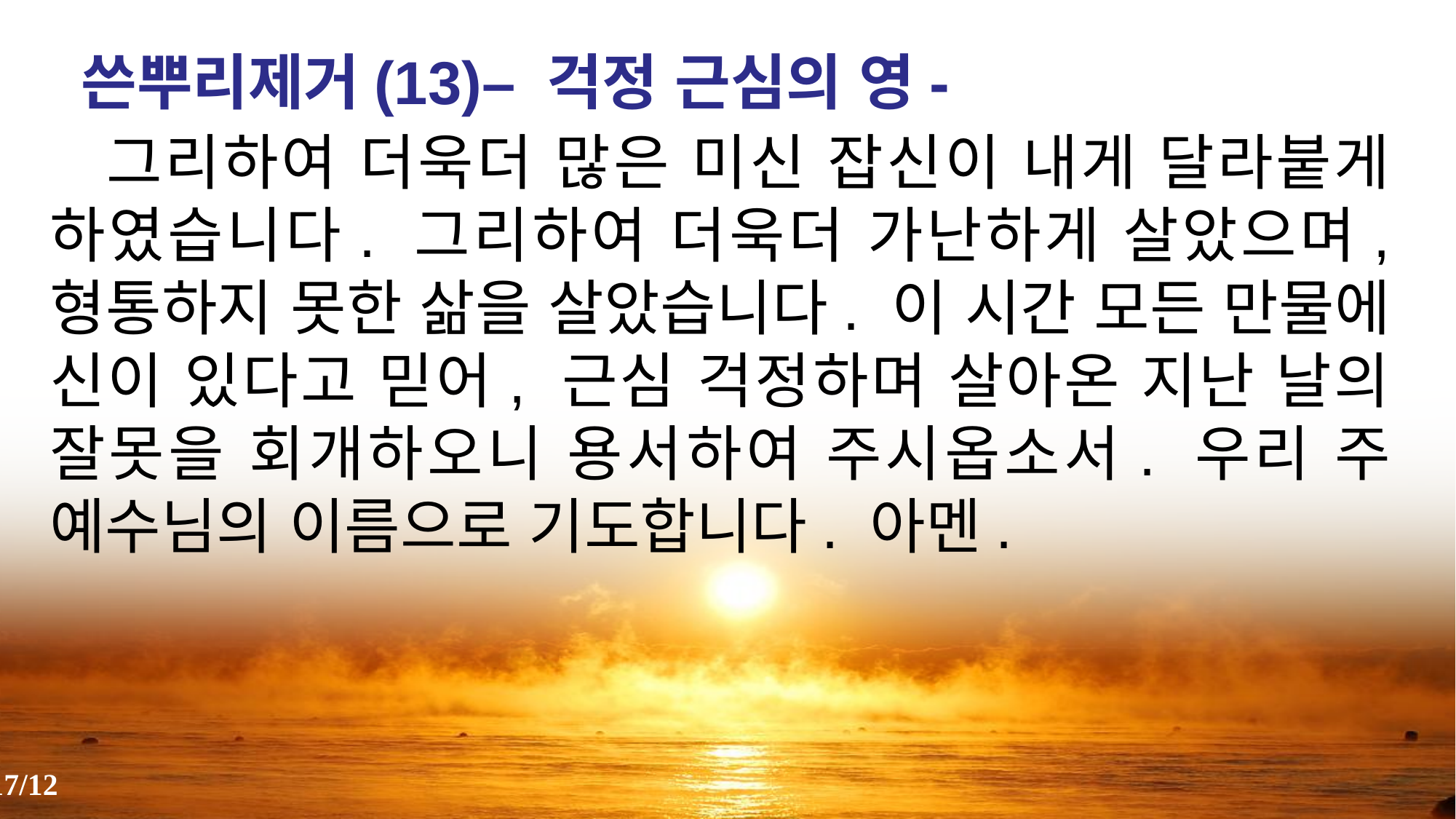

쓴뿌리제거(13)– 걱정 근심의 영-
  그리하여 더욱더 많은 미신 잡신이 내게 달라붙게 하였습니다. 그리하여 더욱더 가난하게 살았으며, 형통하지 못한 삶을 살았습니다. 이 시간 모든 만물에 신이 있다고 믿어, 근심 걱정하며 살아온 지난 날의 잘못을 회개하오니 용서하여 주시옵소서. 우리 주 예수님의 이름으로 기도합니다. 아멘.